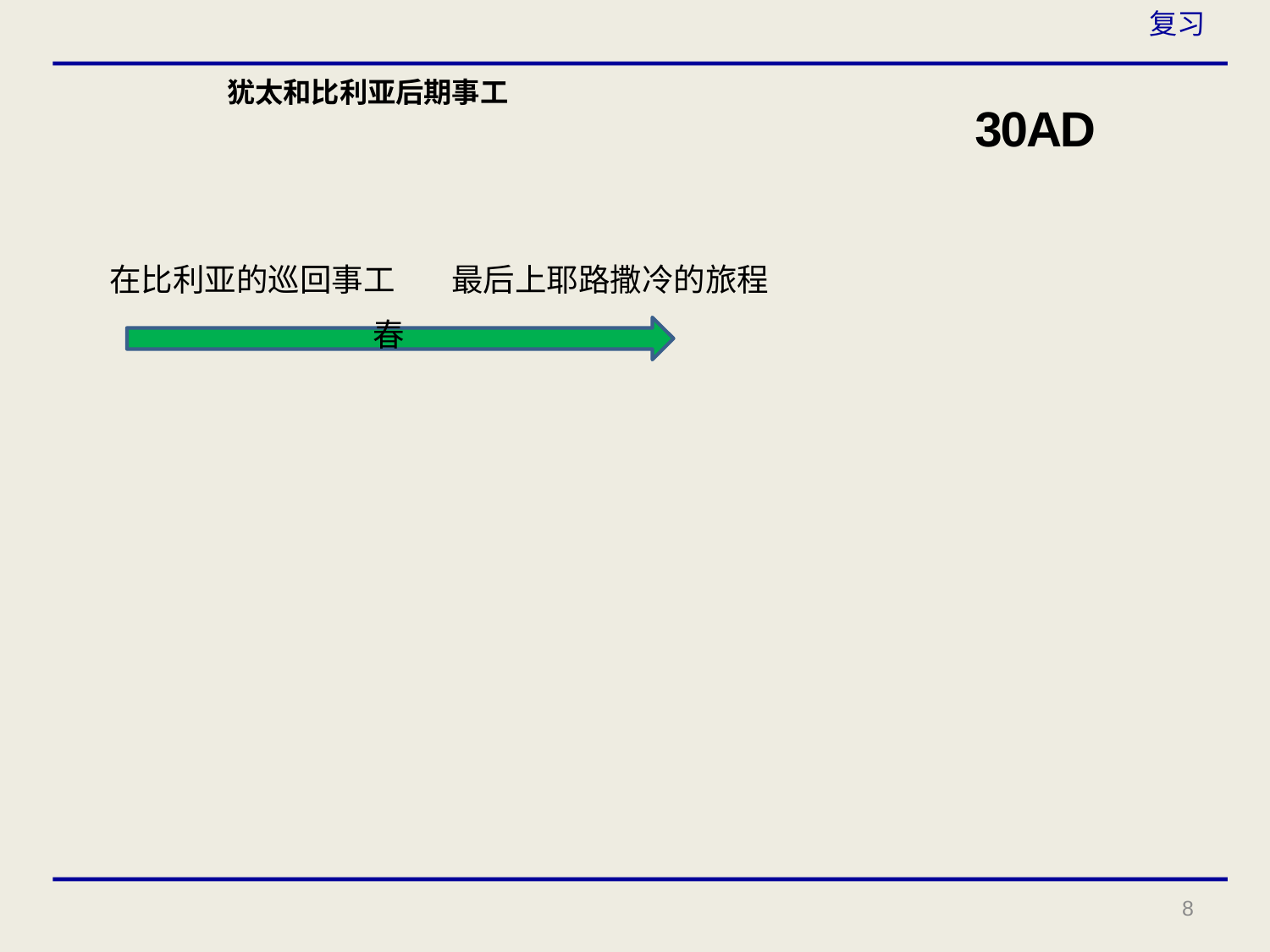

复习

犹太和比利亚后期事工
30AD
在比利亚的巡回事工
最后上耶路撒冷的旅程
春

8